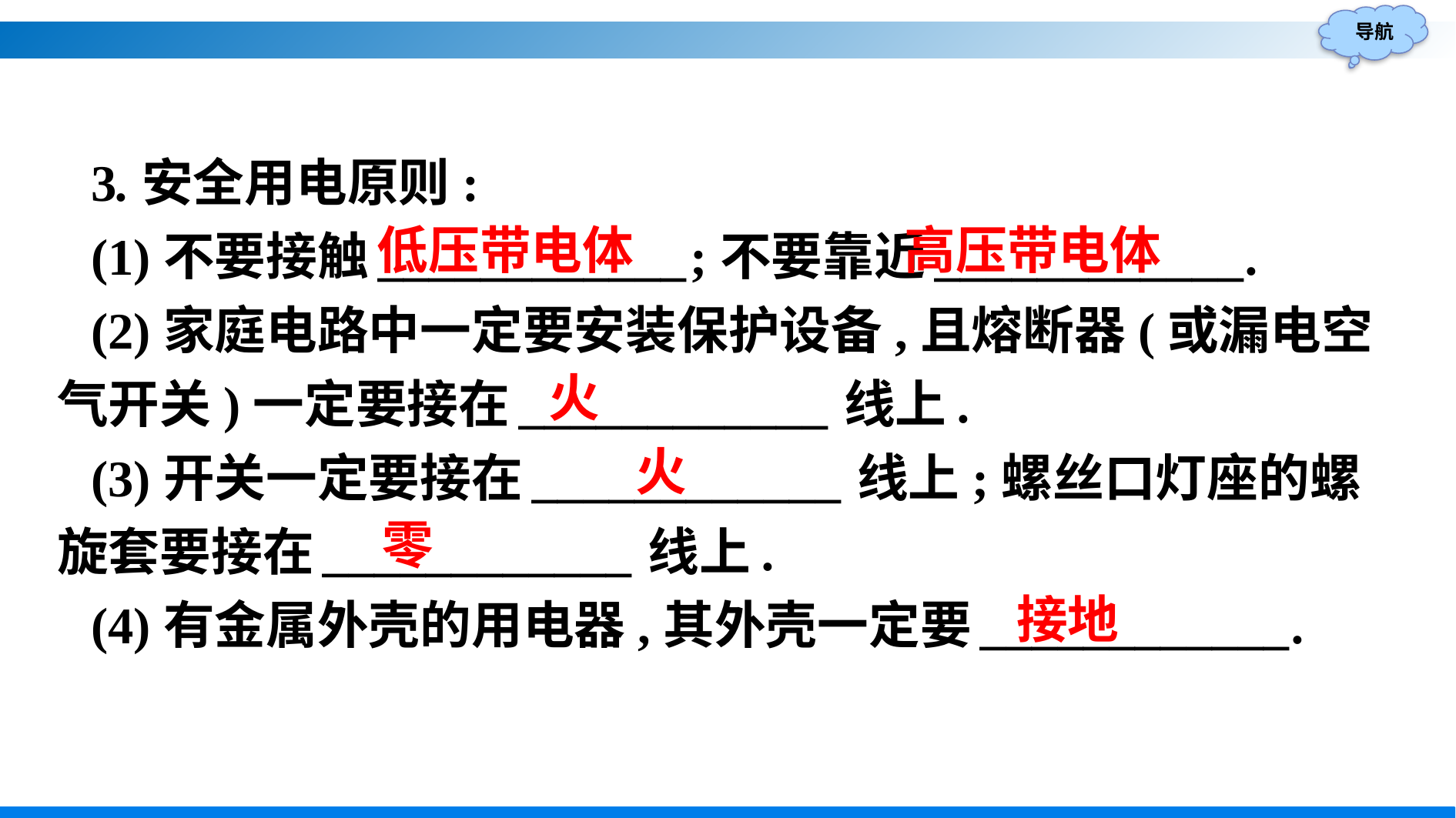

3.安全用电原则:
(1)不要接触____________;不要靠近____________.
(2)家庭电路中一定要安装保护设备,且熔断器(或漏电空气开关)一定要接在____________线上.
(3)开关一定要接在____________线上;螺丝口灯座的螺旋套要接在____________线上.
(4)有金属外壳的用电器,其外壳一定要____________.
低压带电体
高压带电体
火
火
零
接地